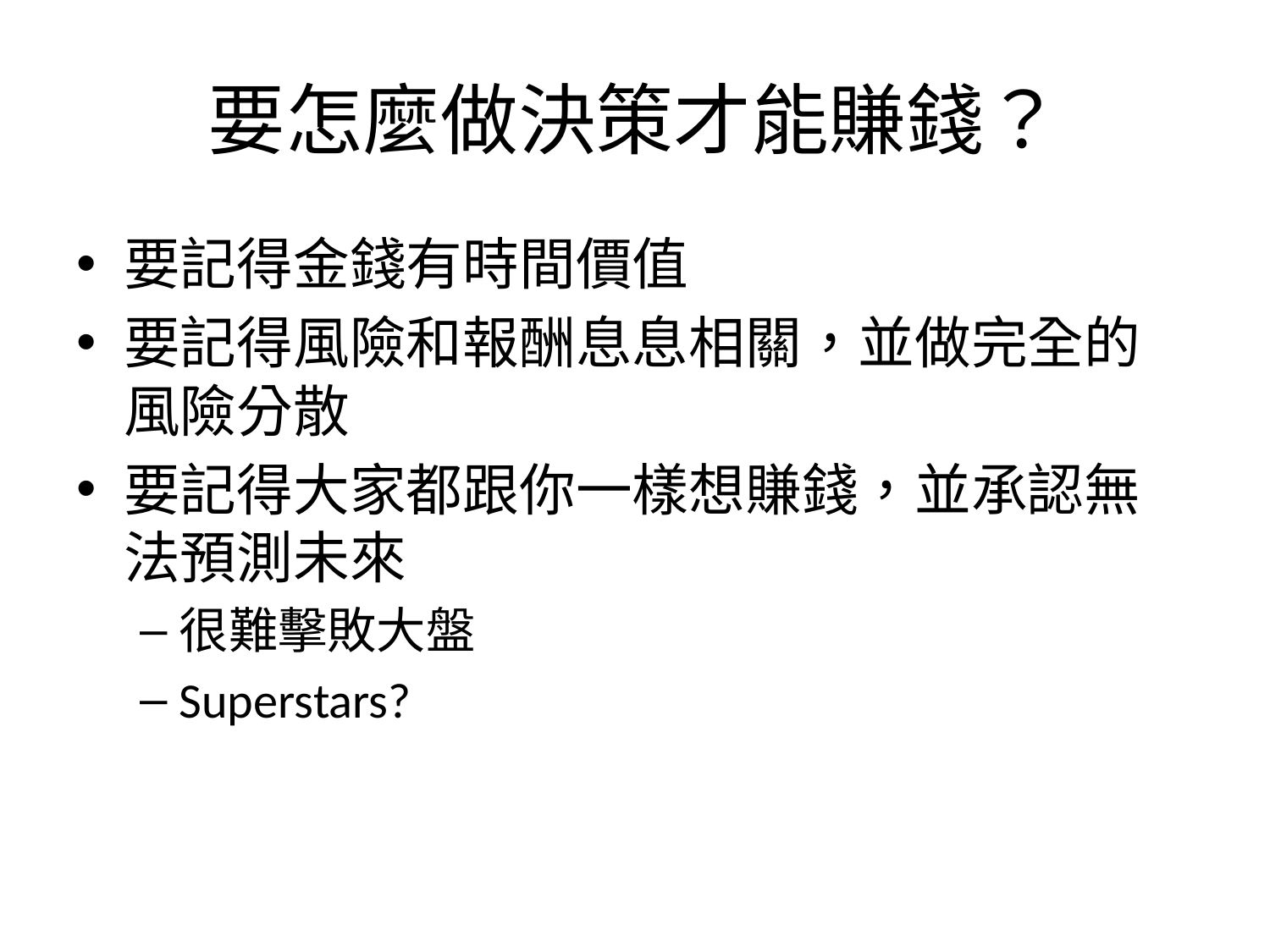

# 要怎麼做決策才能賺錢？
要記得金錢有時間價值
要記得風險和報酬息息相關，並做完全的風險分散
要記得大家都跟你一樣想賺錢，並承認無法預測未來
很難擊敗大盤
Superstars?